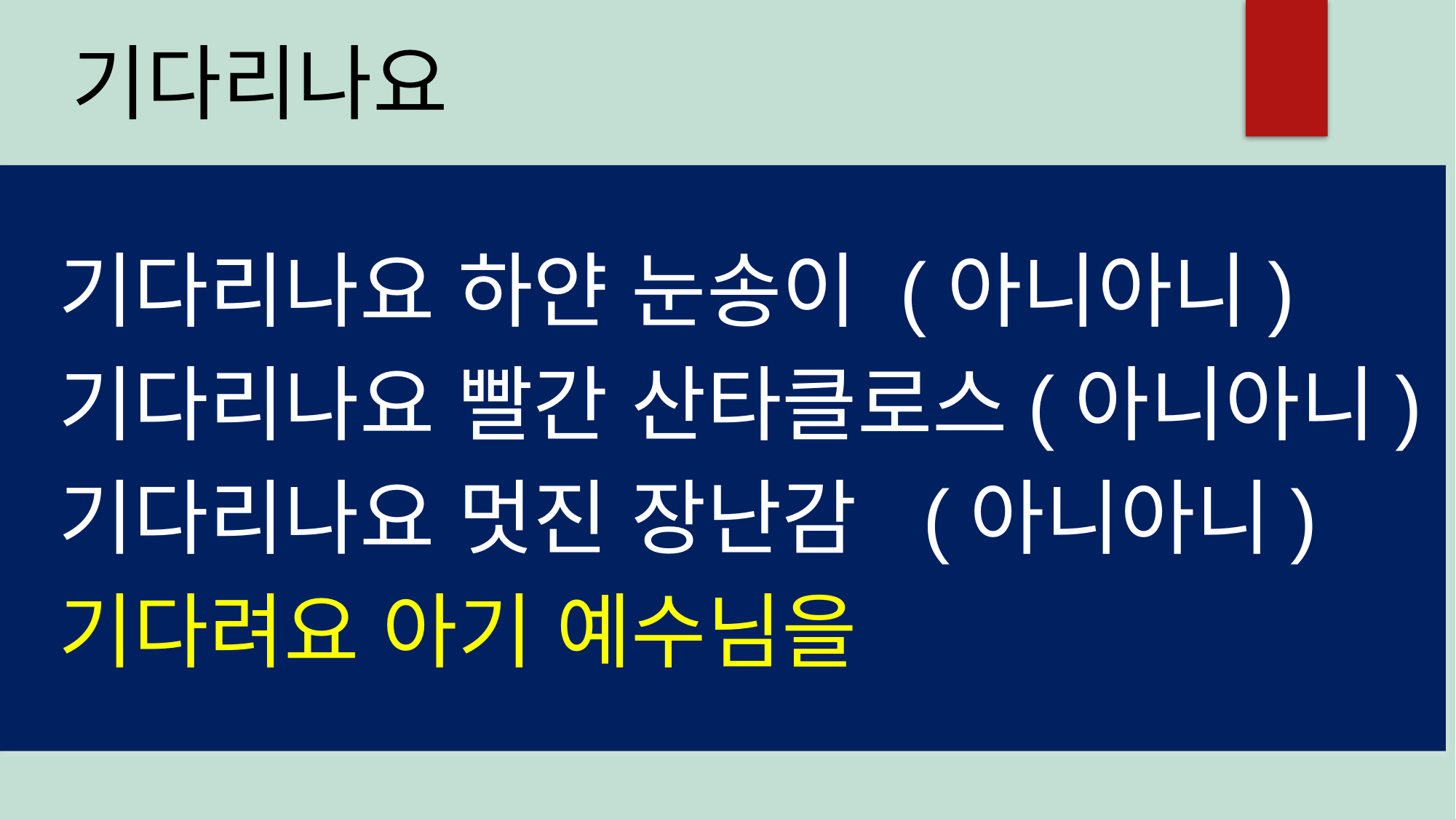

기다리나요
기다리나요 하얀 눈송이 (아니아니)
기다리나요 빨간 산타클로스(아니아니)
기다리나요 멋진 장난감  (아니아니)
기다려요 아기 예수님을